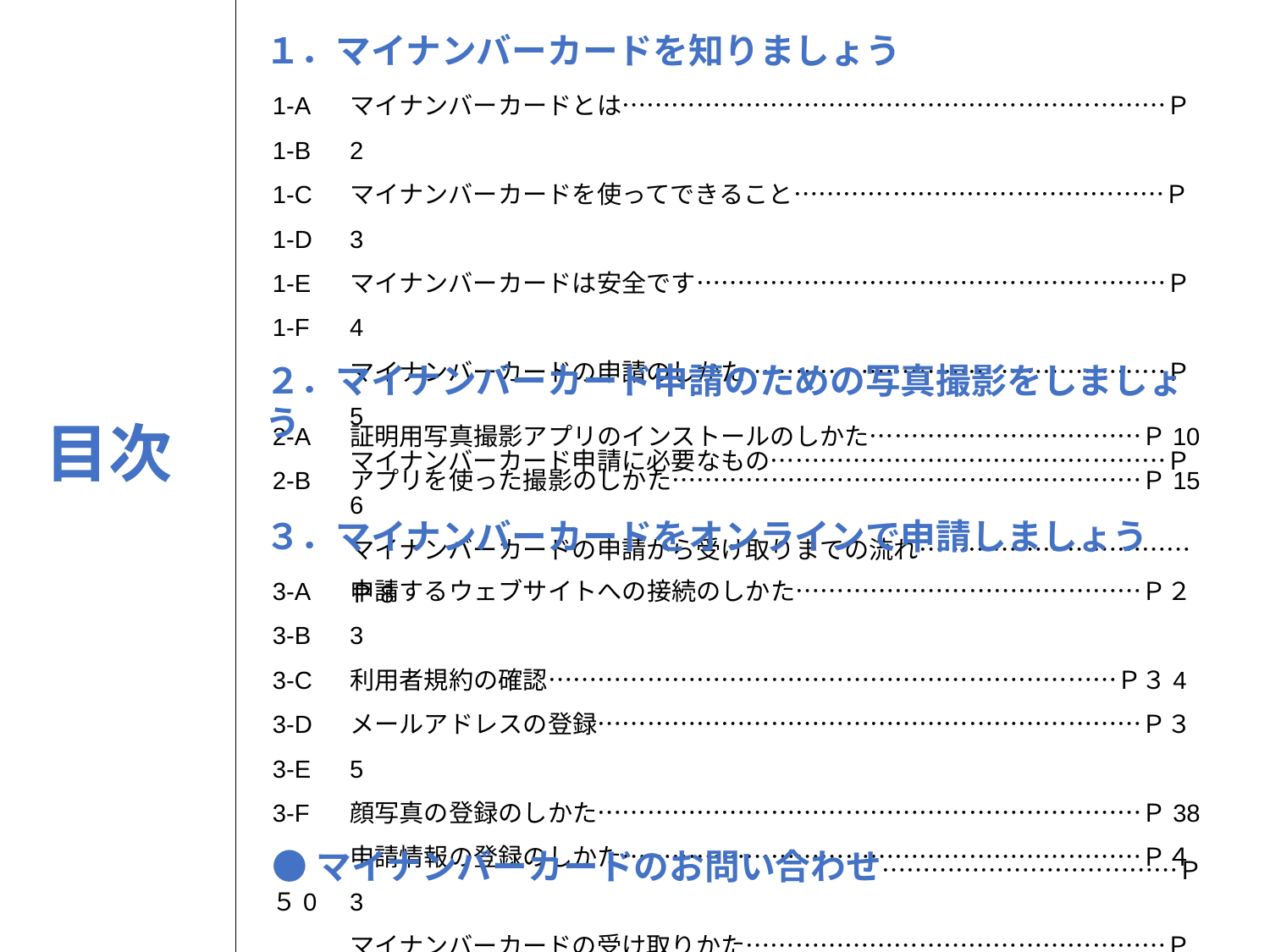

１．マイナンバーカードを知りましょう
1-A
1-B
1-C
1-D
1-E
1-F
マイナンバーカードとは…………………………………………………………Ｐ2
マイナンバーカードを使ってできること………………………………………Ｐ3
マイナンバーカードは安全です…………………………………………………Ｐ4
マイナンバーカードの申請のしかた……………………………………………Ｐ5
マイナンバーカード申請に必要なもの…………………………………………Ｐ6
マイナンバーカードの申請から受け取りまでの流れ……………………………Ｐ8
２．マイナンバーカード申請のための写真撮影をしましょう
証明用写真撮影アプリのインストールのしかた……………………………Ｐ10
アプリを使った撮影のしかた…………………………………………………Ｐ15
2-A
2-B
３．マイナンバーカードをオンラインで申請しましょう
3-A
3-B
3-C
3-D
3-E
3-F
申請するウェブサイトへの接続のしかた……………………………………Ｐ２3
利用者規約の確認……………………………………………………………Ｐ３4
メールアドレスの登録…………………………………………………………Ｐ３5
顔写真の登録のしかた…………………………………………………………Ｐ38
申請情報の登録のしかた………………………………………………………Ｐ４3
マイナンバーカードの受け取りかた……………………………………………Ｐ49
●マイナンバーカードのお問い合わせ………………………………Ｐ５0